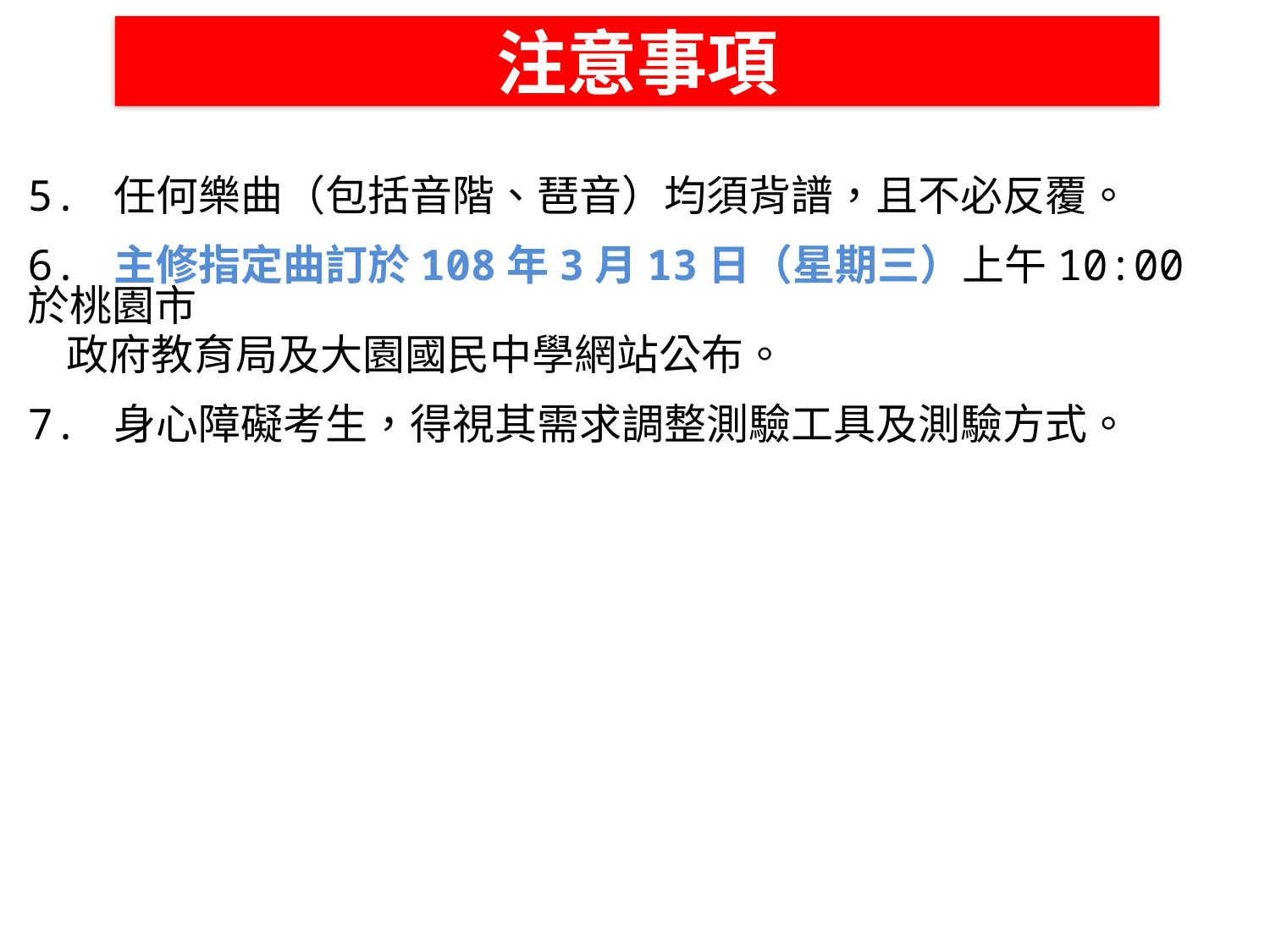

注意事項

5. 任何樂曲（包括音階、琶音）均須背譜，且不必反覆。

6. 主修指定曲訂於108年3月13日（星期三）上午10:00於桃園市
   政府教育局及大園國民中學網站公布。

7. 身心障礙考生，得視其需求調整測驗工具及測驗方式。